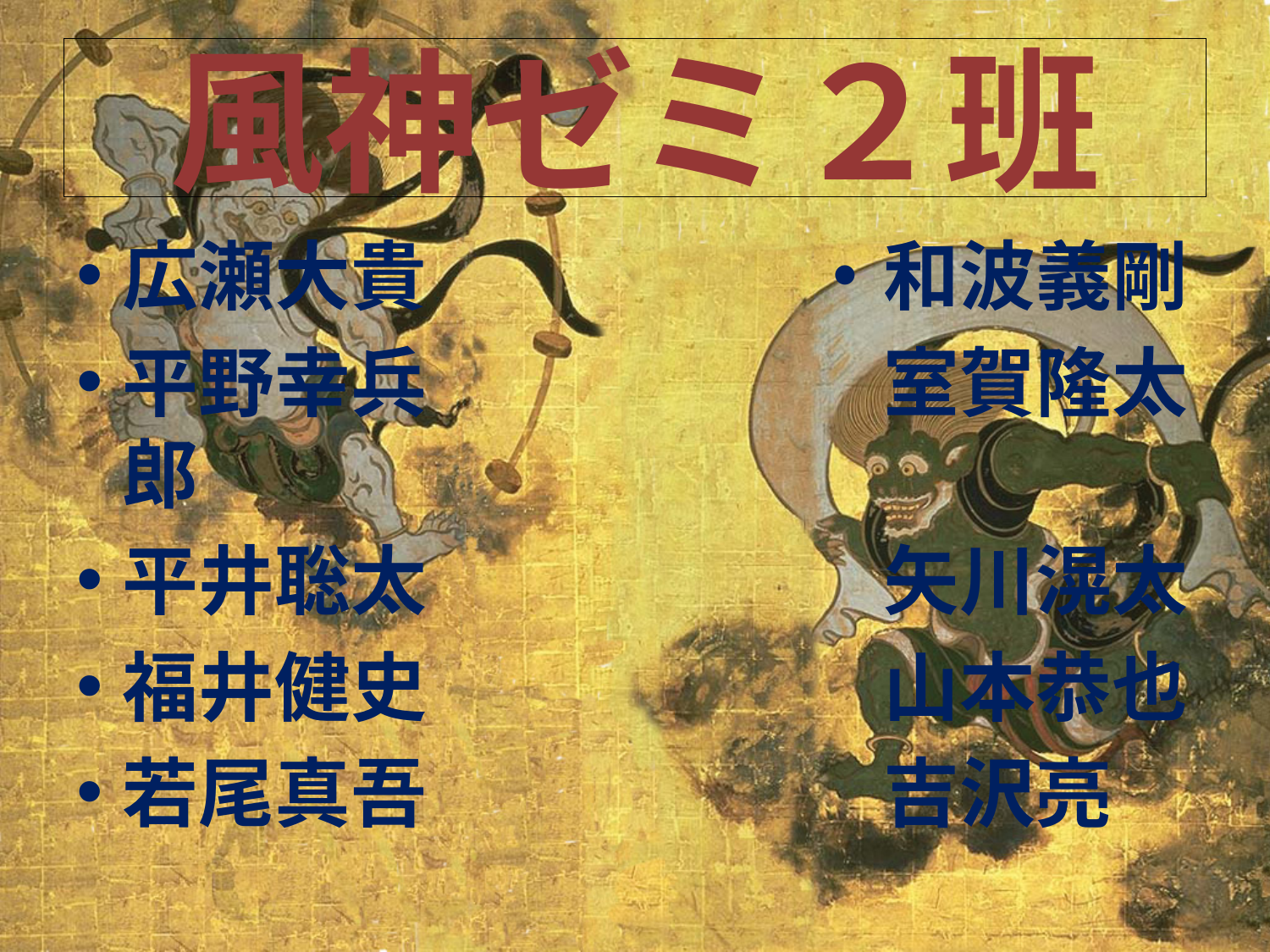

# 風神ゼミ２班
広瀬大貴　　　　　・和波義剛
平野幸兵　　　　　　室賀隆太郎
平井聡太　　　　　　矢川滉太
福井健史　　　　　　山本恭也
若尾真吾　　　　　　吉沢亮